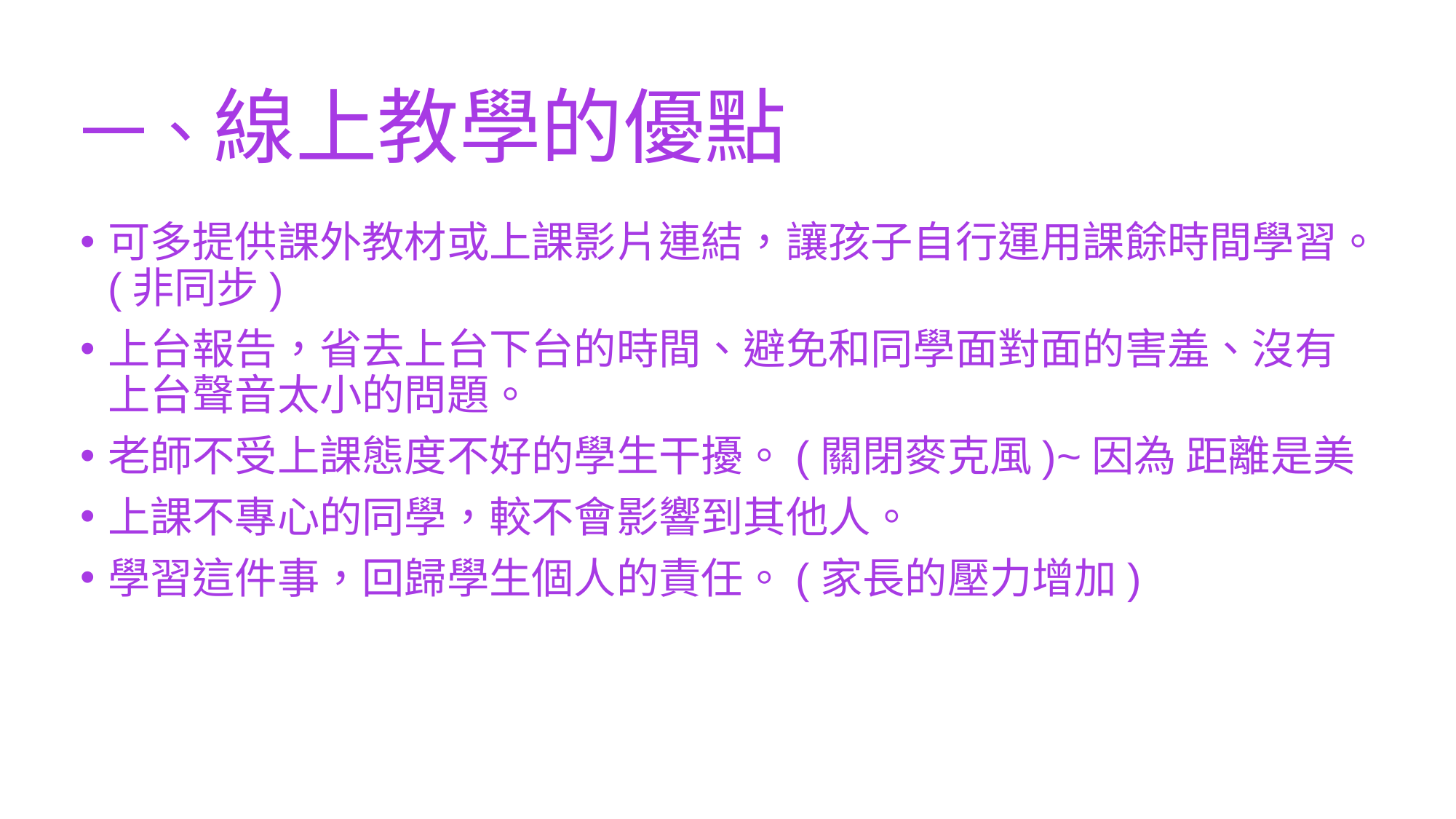

# 一、線上教學的優點
可多提供課外教材或上課影片連結，讓孩子自行運用課餘時間學習。(非同步)
上台報告，省去上台下台的時間、避免和同學面對面的害羞、沒有上台聲音太小的問題。
老師不受上課態度不好的學生干擾。(關閉麥克風)~因為 距離是美
上課不專心的同學，較不會影響到其他人。
學習這件事，回歸學生個人的責任。(家長的壓力增加)